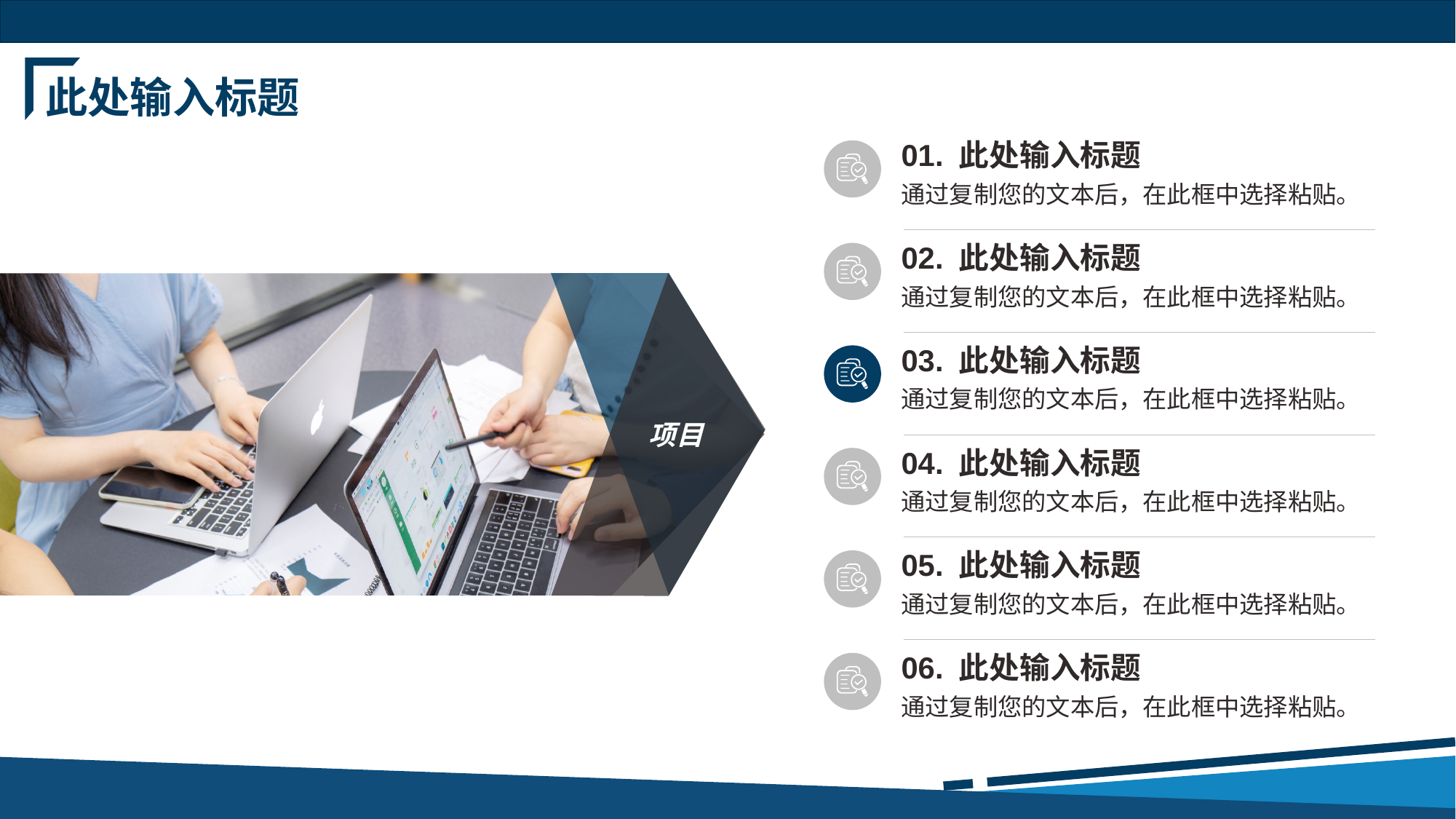

此处输入标题
01. 此处输入标题
通过复制您的文本后，在此框中选择粘贴。

02. 此处输入标题
通过复制您的文本后，在此框中选择粘贴。

项目
03. 此处输入标题
通过复制您的文本后，在此框中选择粘贴。

04. 此处输入标题
通过复制您的文本后，在此框中选择粘贴。

05. 此处输入标题
通过复制您的文本后，在此框中选择粘贴。

06. 此处输入标题
通过复制您的文本后，在此框中选择粘贴。